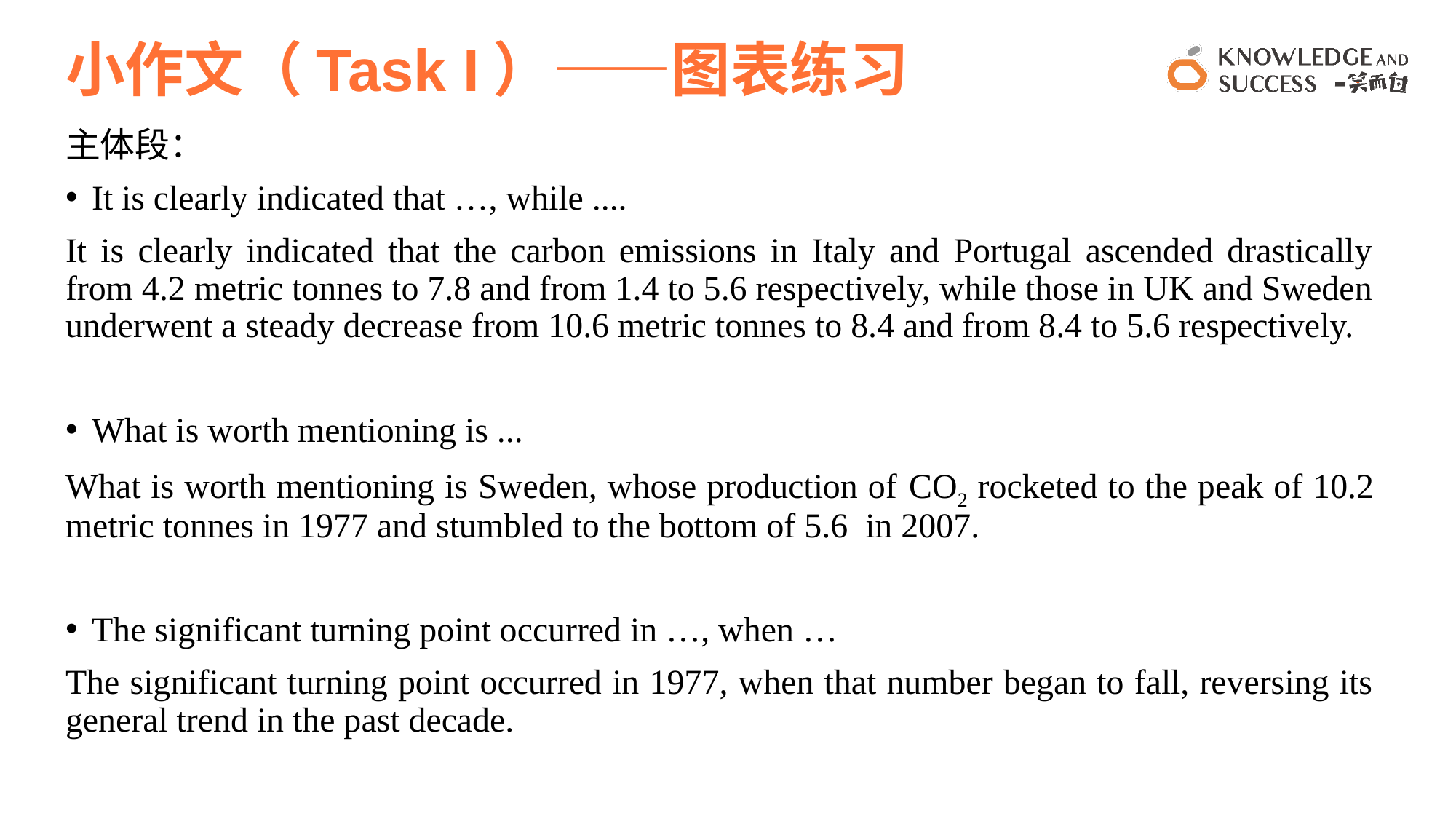

# 小作文（Task I）——图表练习
主体段：
It is clearly indicated that …, while ....
It is clearly indicated that the carbon emissions in Italy and Portugal ascended drastically from 4.2 metric tonnes to 7.8 and from 1.4 to 5.6 respectively, while those in UK and Sweden underwent a steady decrease from 10.6 metric tonnes to 8.4 and from 8.4 to 5.6 respectively.

What is worth mentioning is ...
What is worth mentioning is Sweden, whose production of CO2 rocketed to the peak of 10.2 metric tonnes in 1977 and stumbled to the bottom of 5.6  in 2007.

The significant turning point occurred in …, when …
The significant turning point occurred in 1977, when that number began to fall, reversing its general trend in the past decade.

23